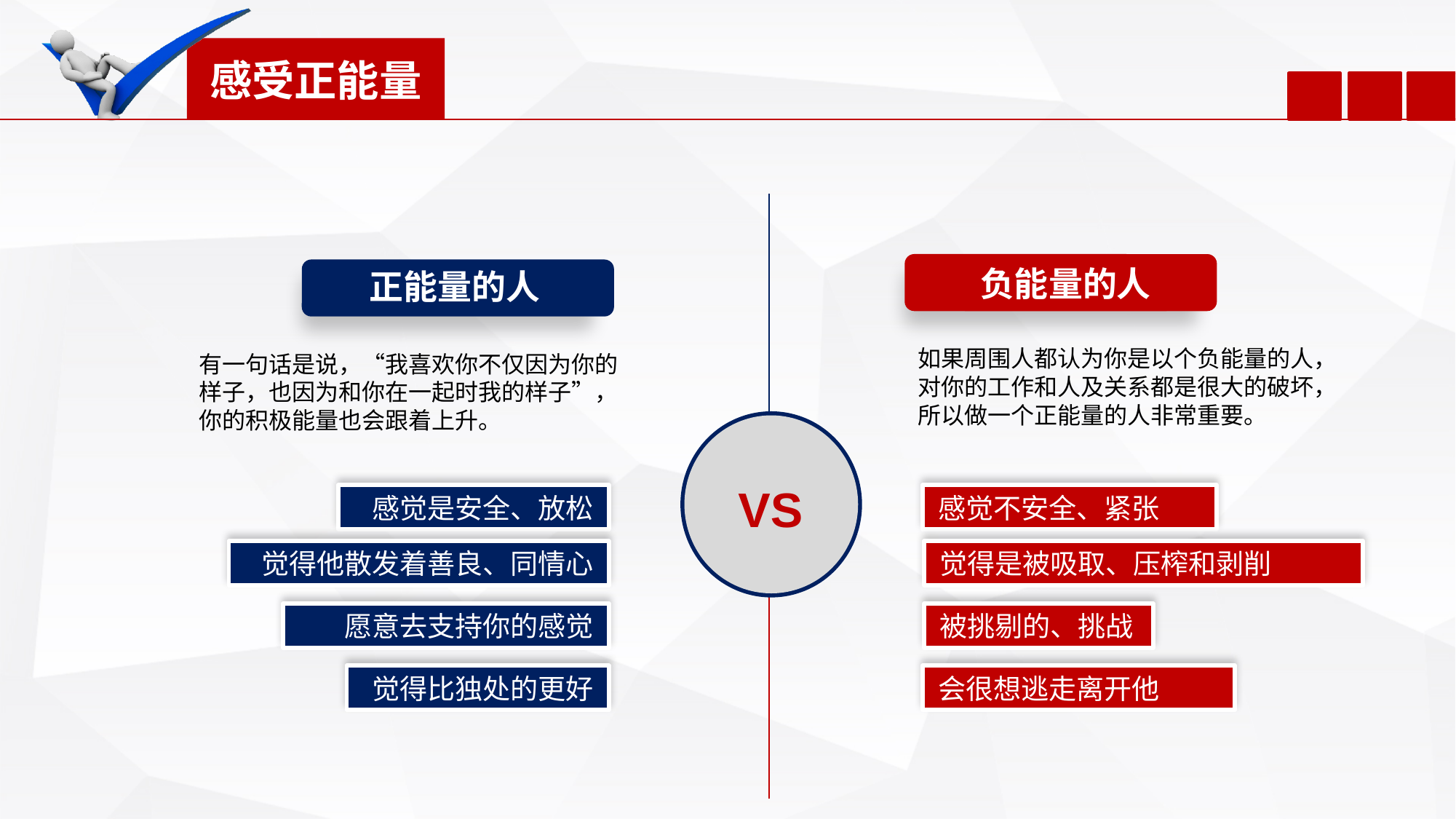

VS

负能量的人
正能量的人

如果周围人都认为你是以个负能量的人，对你的工作和人及关系都是很大的破坏，所以做一个正能量的人非常重要。
有一句话是说，“我喜欢你不仅因为你的样子，也因为和你在一起时我的样子”，你的积极能量也会跟着上升。

感觉是安全、放松
觉得他散发着善良、同情心
愿意去支持你的感觉
觉得比独处的更好
感觉不安全、紧张
觉得是被吸取、压榨和剥削
被挑剔的、挑战
会很想逃走离开他